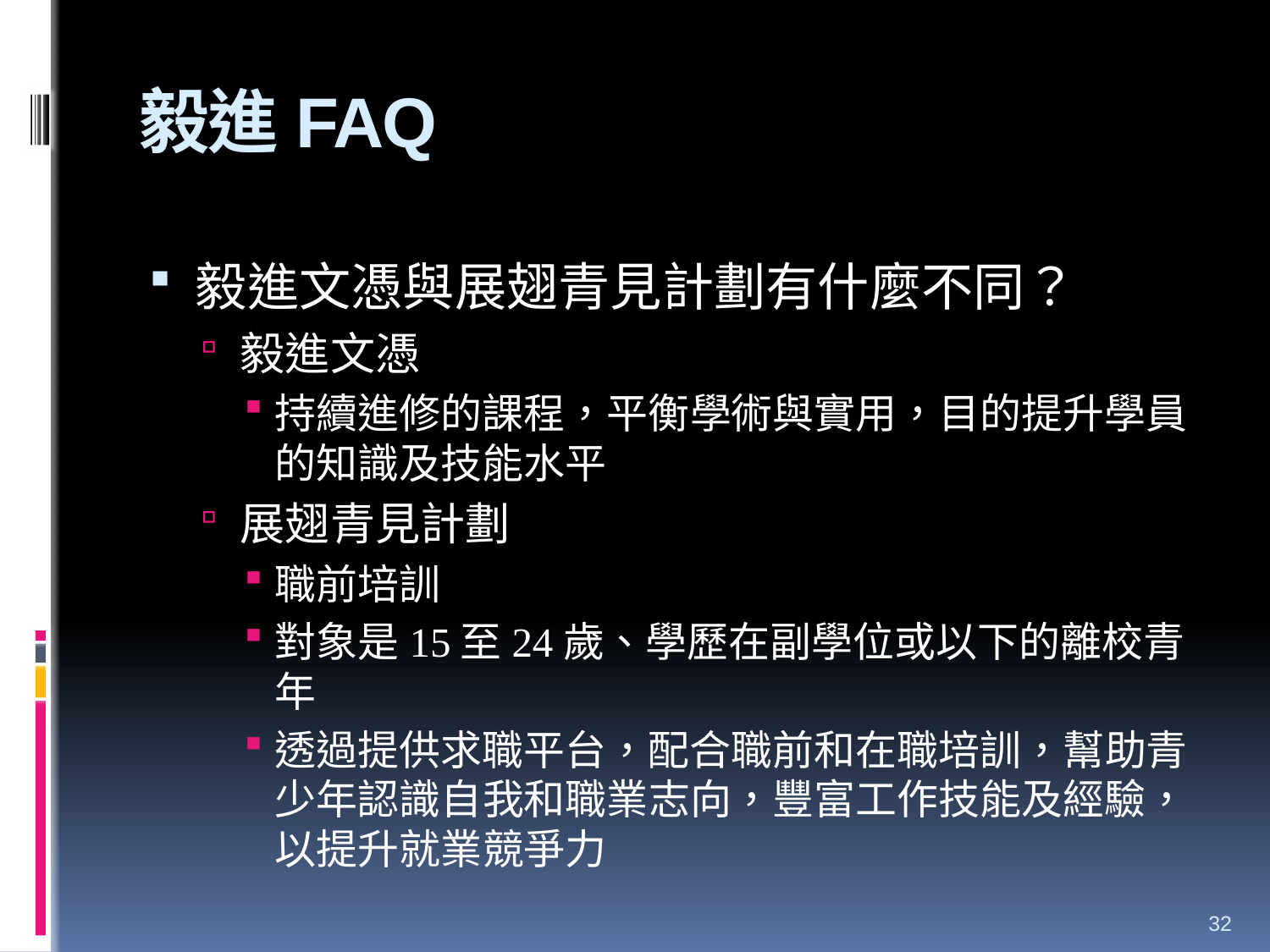

# 毅進FAQ
毅進文憑與展翅青見計劃有什麼不同？
毅進文憑
持續進修的課程，平衡學術與實用，目的提升學員的知識及技能水平
展翅青見計劃
職前培訓
對象是15至24歲、學歷在副學位或以下的離校青年
透過提供求職平台，配合職前和在職培訓，幫助青少年認識自我和職業志向，豐富工作技能及經驗，以提升就業競爭力
32